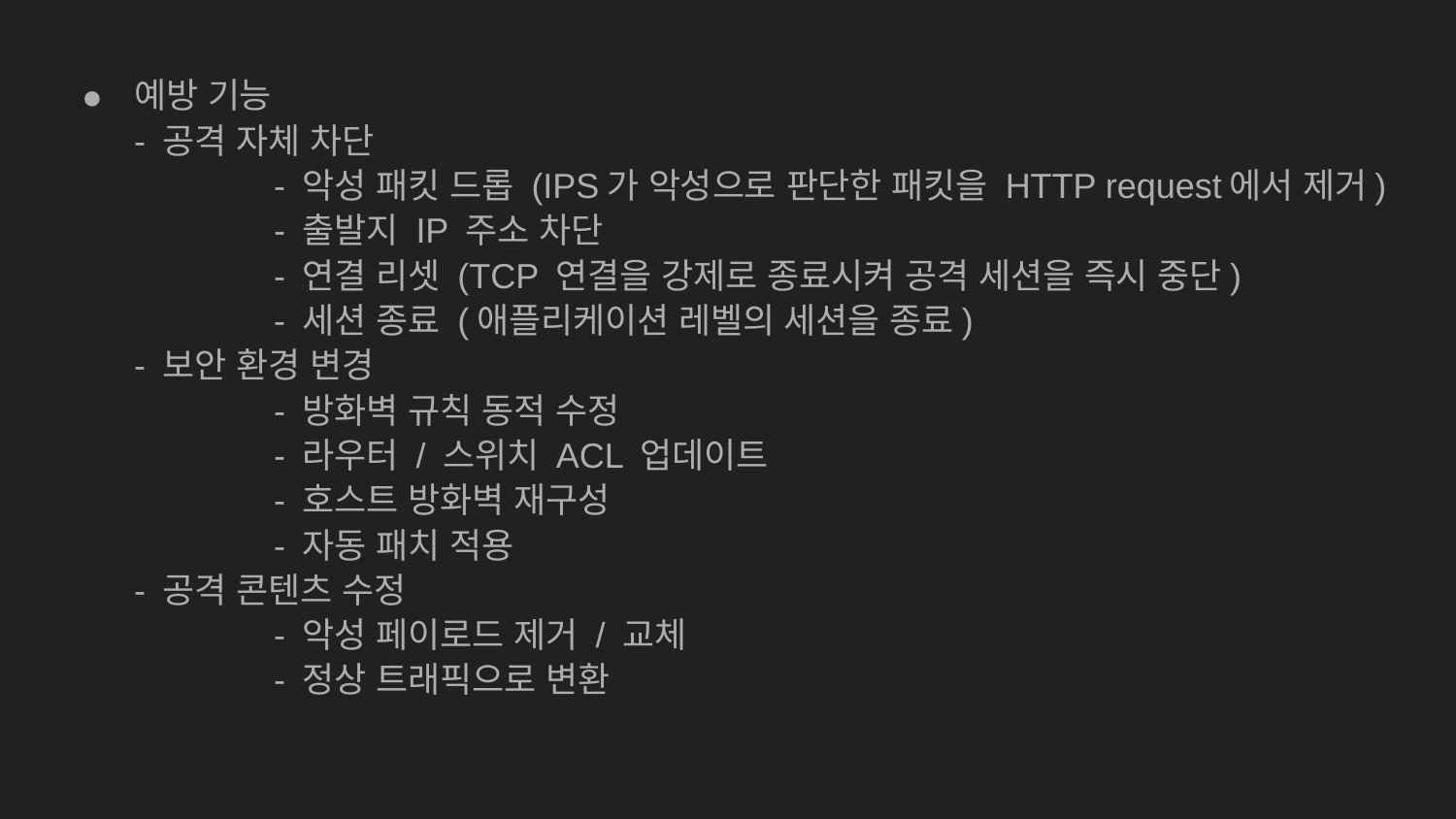

예방 기능
- 공격 자체 차단
	- 악성 패킷 드롭 (IPS가 악성으로 판단한 패킷을 HTTP request에서 제거)
	- 출발지 IP 주소 차단
	- 연결 리셋 (TCP 연결을 강제로 종료시켜 공격 세션을 즉시 중단)
	- 세션 종료 (애플리케이션 레벨의 세션을 종료)
- 보안 환경 변경
	- 방화벽 규칙 동적 수정
	- 라우터 / 스위치 ACL 업데이트
	- 호스트 방화벽 재구성
	- 자동 패치 적용
- 공격 콘텐츠 수정
	- 악성 페이로드 제거 / 교체
	- 정상 트래픽으로 변환